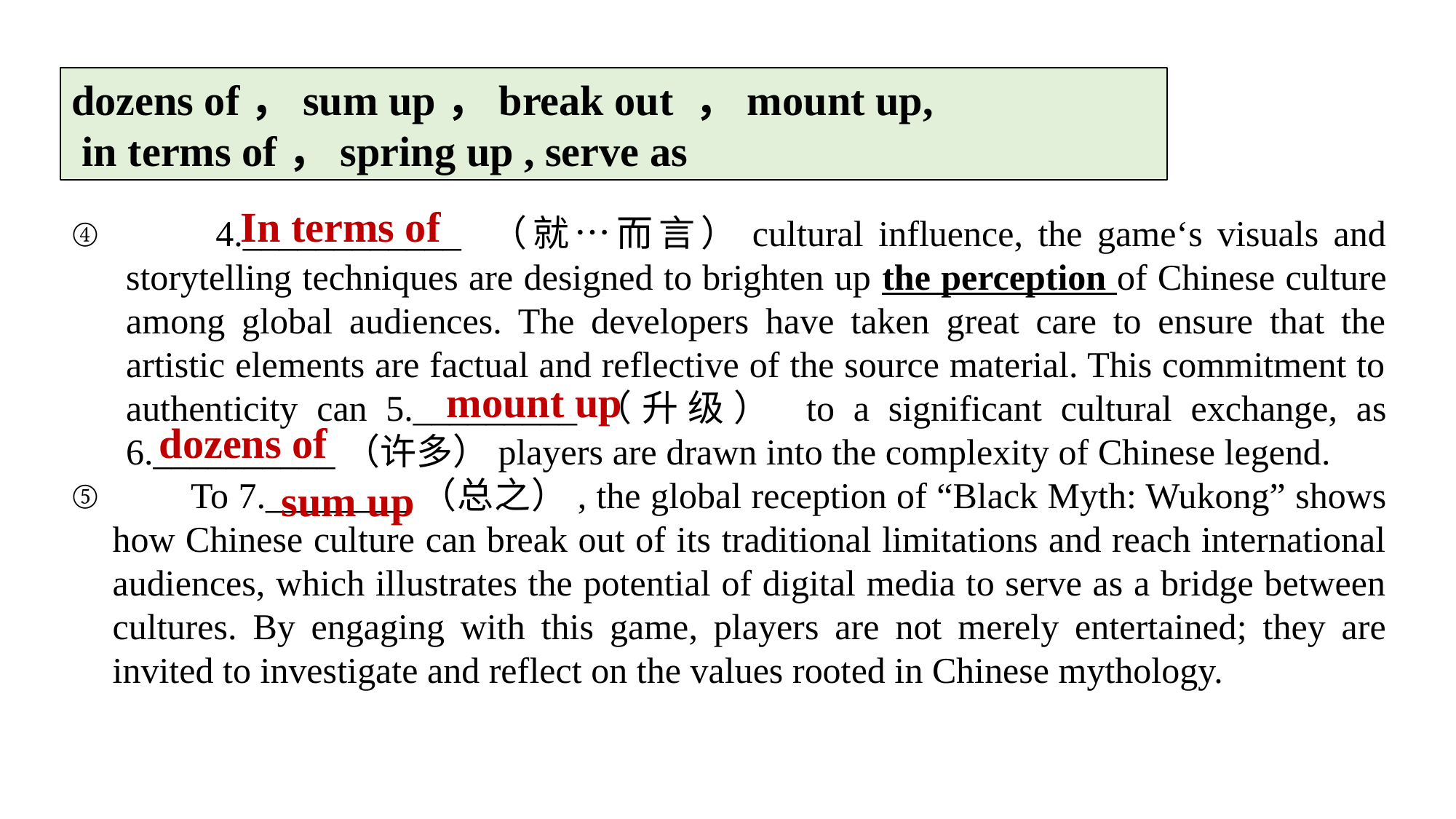

dozens of，sum up，break out ，mount up,
 in terms of，spring up , serve as
In terms of
      4.____________ （就…而言）cultural influence, the game‘s visuals and storytelling techniques are designed to brighten up the perception of Chinese culture among global audiences. The developers have taken great care to ensure that the artistic elements are factual and reflective of the source material. This commitment to authenticity can 5._________（升级） to a significant cultural exchange, as 6.__________（许多）players are drawn into the complexity of Chinese legend.
        To 7.________（总之）, the global reception of “Black Myth: Wukong” shows how Chinese culture can break out of its traditional limitations and reach international audiences, which illustrates the potential of digital media to serve as a bridge between cultures. By engaging with this game, players are not merely entertained; they are invited to investigate and reflect on the values rooted in Chinese mythology.
mount up
dozens of
sum up